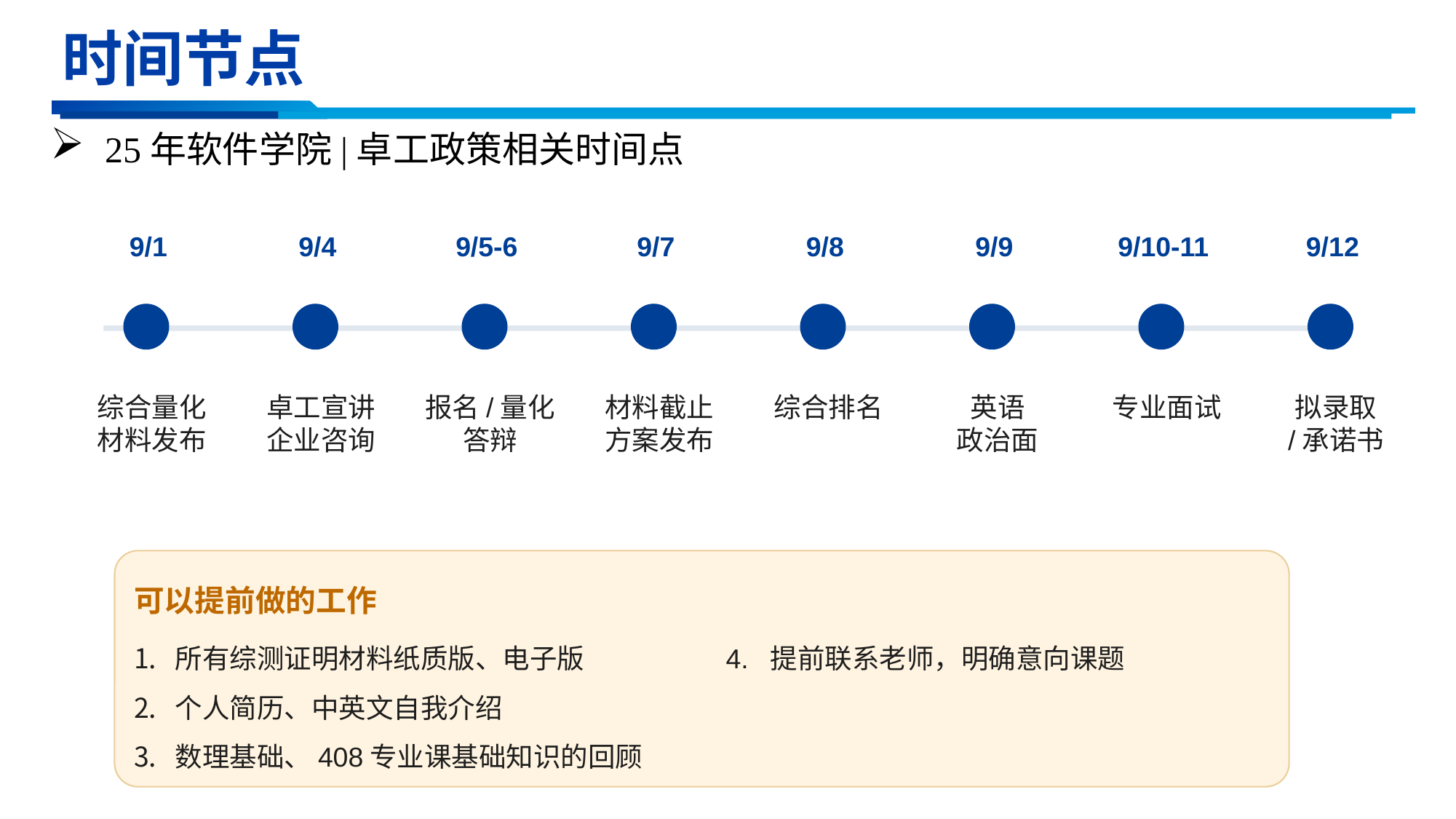

时间节点
4

25年软件学院|卓工政策相关时间点
9/1
9/4
9/5-6
9/7
9/8
9/9
9/10-11
9/12

综合量化
材料发布
卓工宣讲
企业咨询
报名/量化
答辩
材料截止
方案发布
综合排名
英语
政治面
专业面试
拟录取
/承诺书

可以提前做的工作
所有综测证明材料纸质版、电子版
个人简历、中英文自我介绍
数理基础、408专业课基础知识的回顾

4.  提前联系老师，明确意向课题